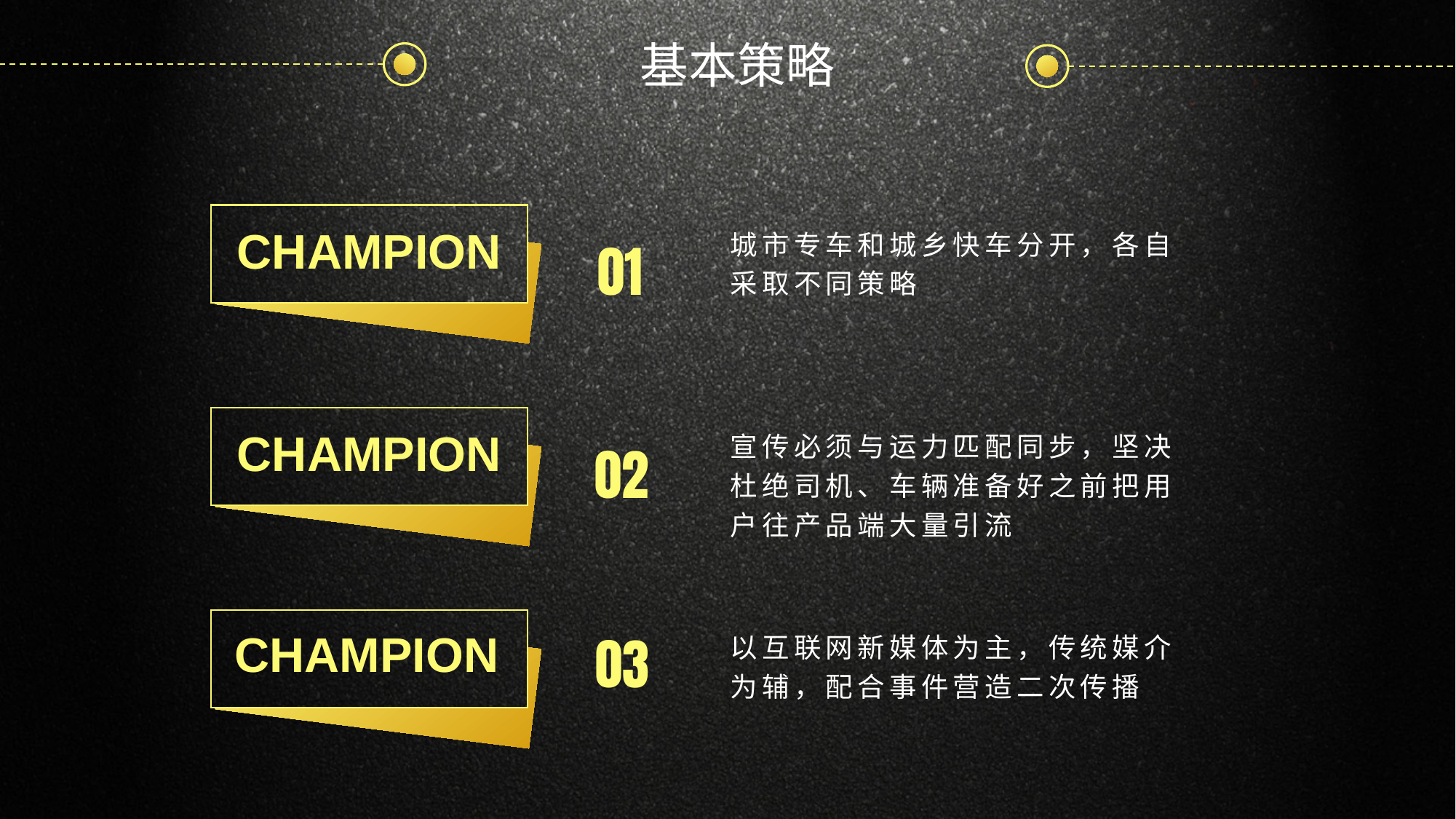

基本策略

CHAMPION

城市专车和城乡快车分开，各自采取不同策略
01

CHAMPION

宣传必须与运力匹配同步，坚决杜绝司机、车辆准备好之前把用户往产品端大量引流

02

CHAMPION

以互联网新媒体为主，传统媒介为辅，配合事件营造二次传播

03